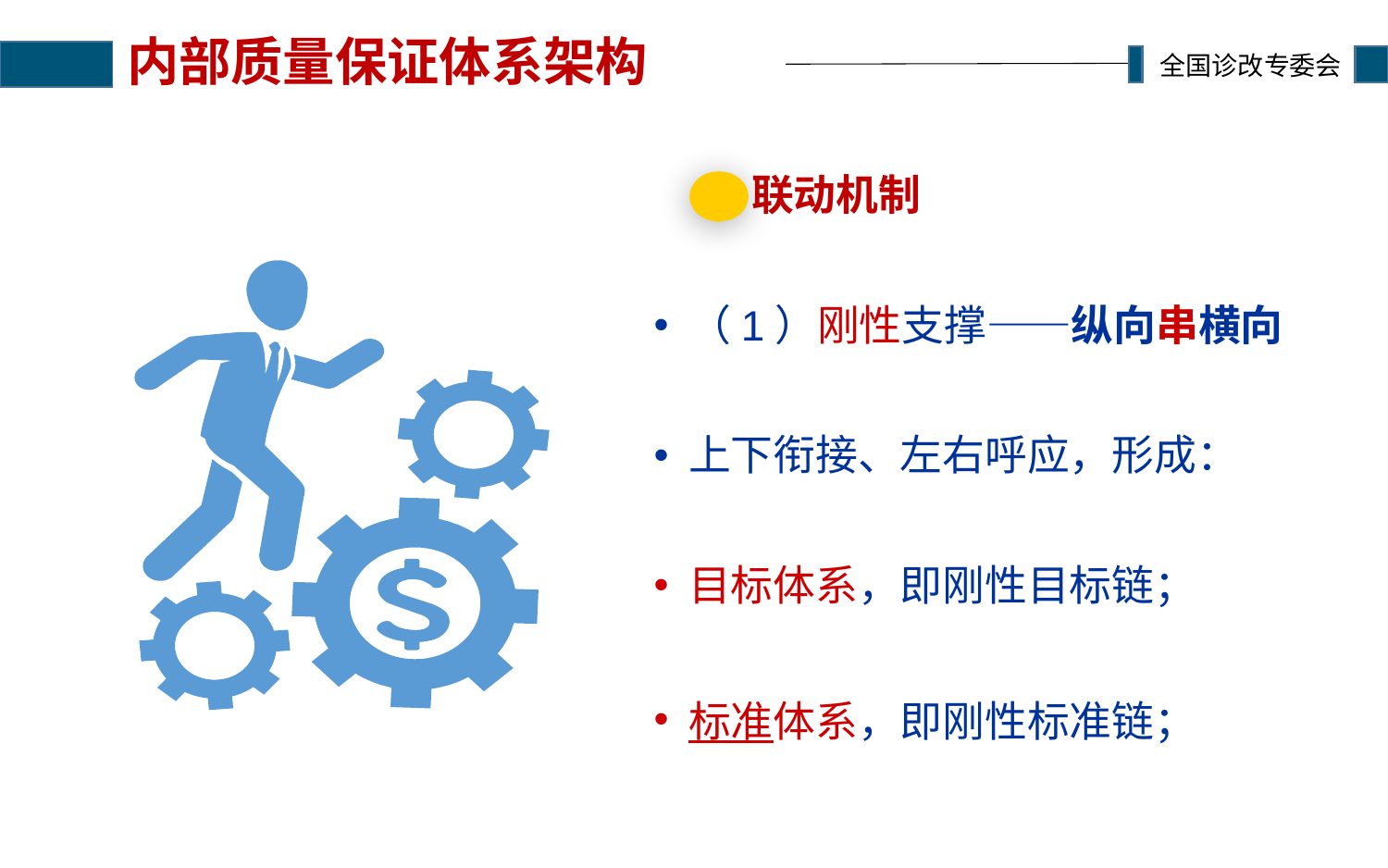

# 内部质量保证体系架构
         联动机制

（1）刚性支撑——纵向串横向

上下衔接、左右呼应，形成：

目标体系，即刚性目标链；

标准体系，即刚性标准链；